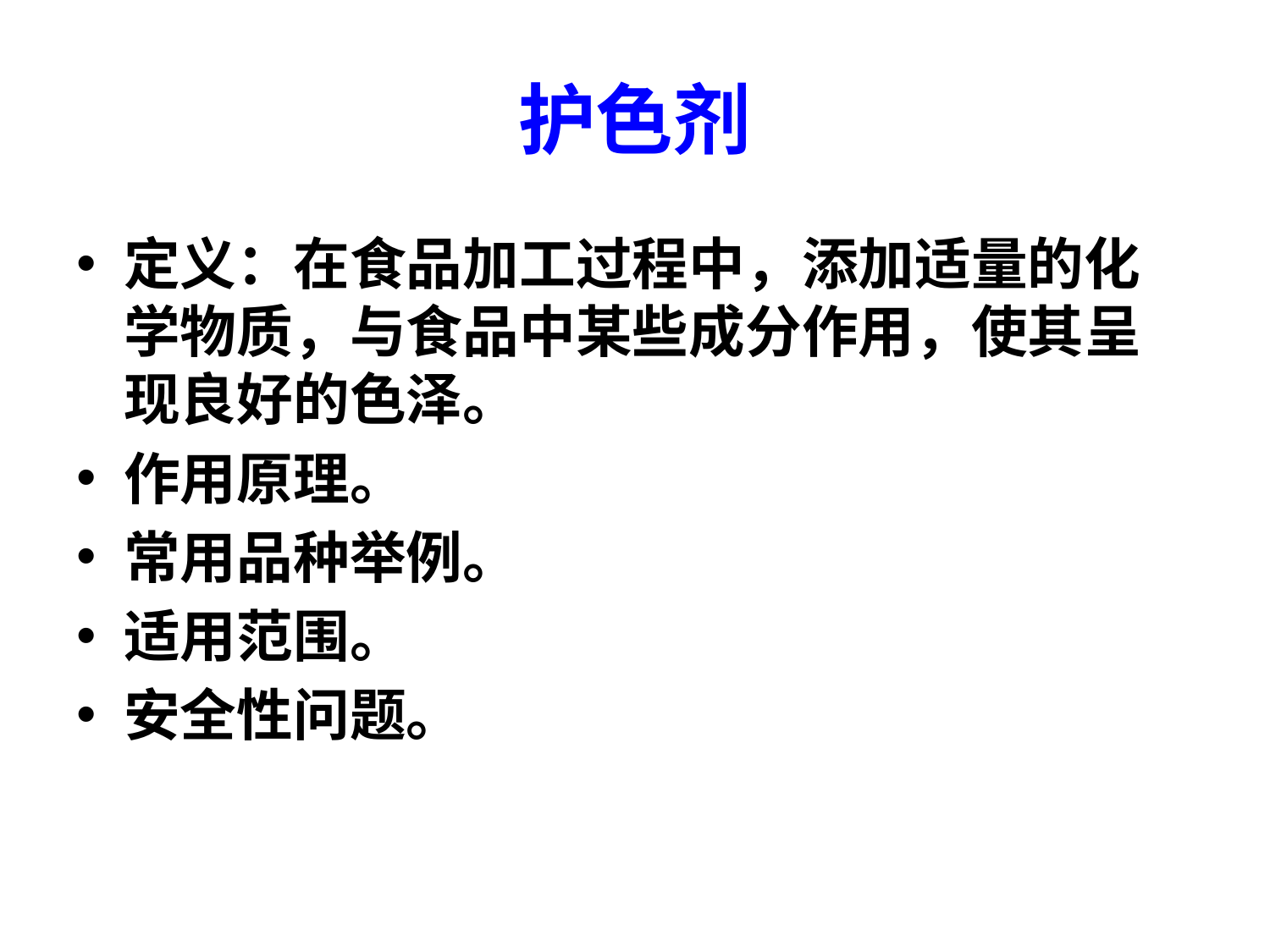

# 护色剂
定义：在食品加工过程中，添加适量的化学物质，与食品中某些成分作用，使其呈现良好的色泽。
作用原理。
常用品种举例。
适用范围。
安全性问题。